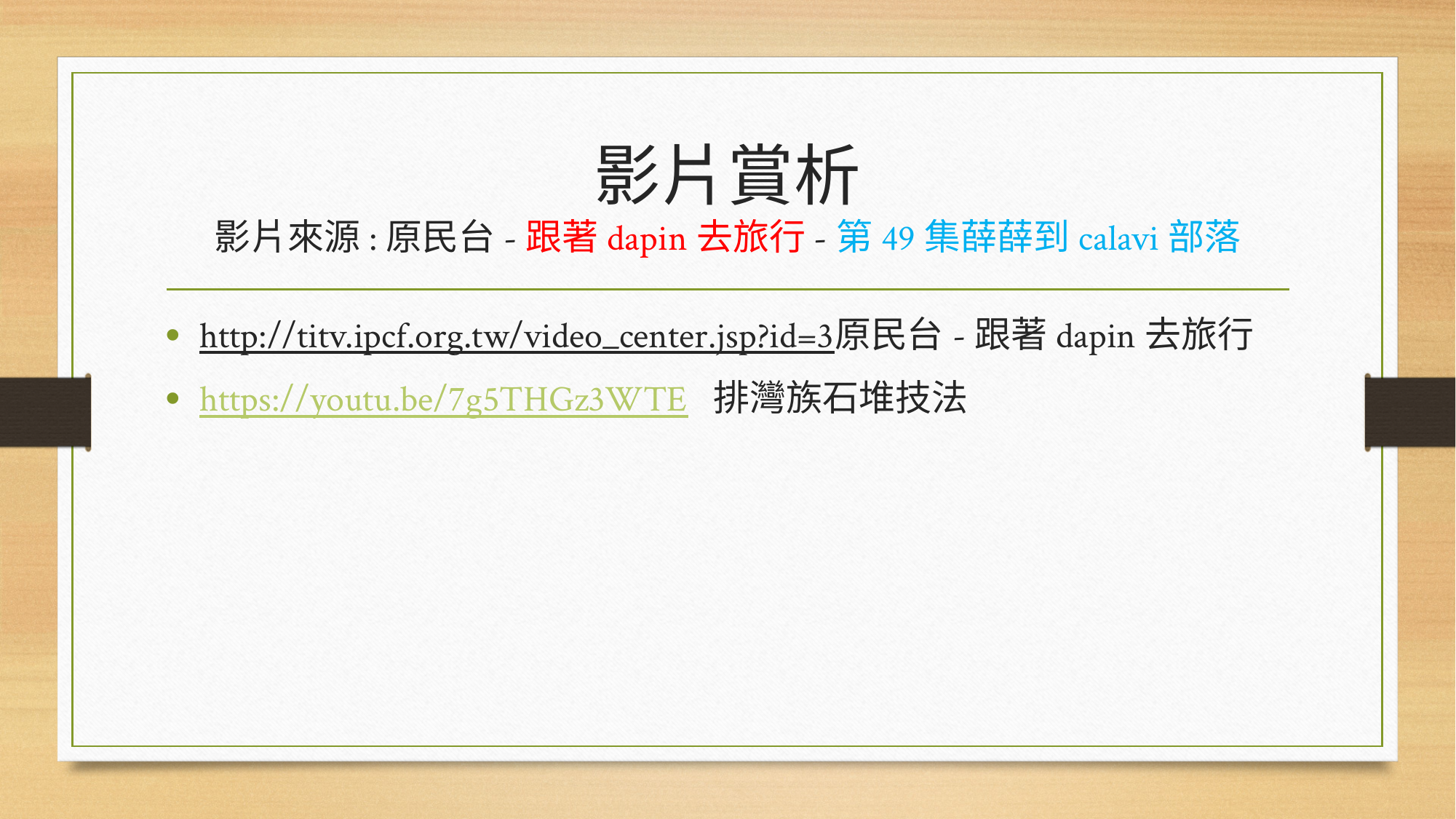

# 影片賞析 影片來源:原民台-跟著dapin去旅行-第49集薛薛到calavi部落
http://titv.ipcf.org.tw/video_center.jsp?id=3原民台-跟著dapin去旅行
https://youtu.be/7g5THGz3WTE  排灣族石堆技法